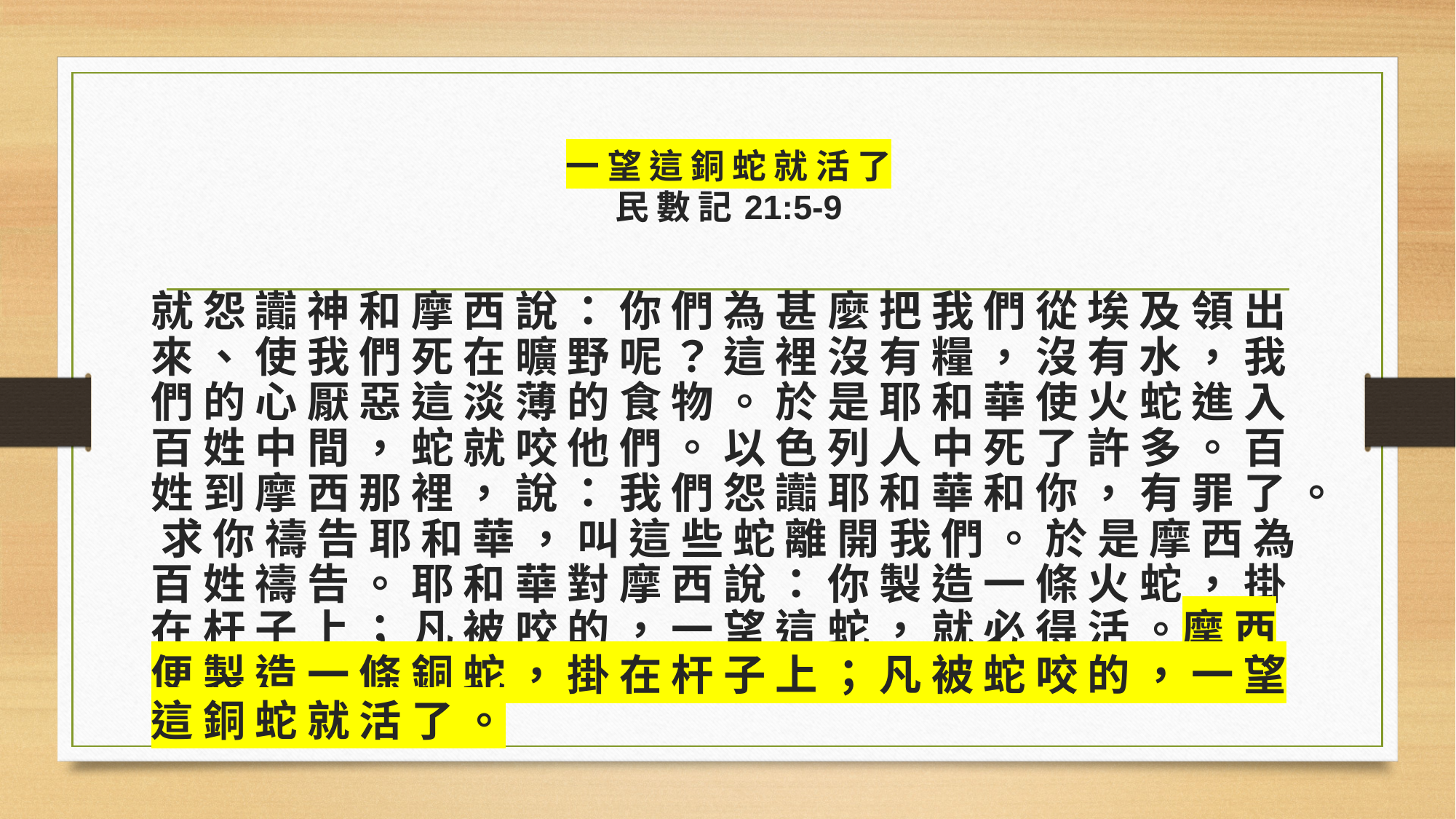

# 一 望 這 銅 蛇 就 活 了 民 數 記 21:5-9
就 怨 讟 神 和 摩 西 說 ： 你 們 為 甚 麼 把 我 們 從 埃 及 領 出 來 、 使 我 們 死 在 曠 野 呢 ？ 這 裡 沒 有 糧 ， 沒 有 水 ， 我 們 的 心 厭 惡 這 淡 薄 的 食 物 。 於 是 耶 和 華 使 火 蛇 進 入 百 姓 中 間 ， 蛇 就 咬 他 們 。 以 色 列 人 中 死 了 許 多 。 百 姓 到 摩 西 那 裡 ， 說 ： 我 們 怨 讟 耶 和 華 和 你 ， 有 罪 了 。 求 你 禱 告 耶 和 華 ， 叫 這 些 蛇 離 開 我 們 。 於 是 摩 西 為 百 姓 禱 告 。 耶 和 華 對 摩 西 說 ： 你 製 造 一 條 火 蛇 ， 掛 在 杆 子 上 ； 凡 被 咬 的 ， 一 望 這 蛇 ， 就 必 得 活 。摩 西 便 製 造 一 條 銅 蛇 ， 掛 在 杆 子 上 ； 凡 被 蛇 咬 的 ， 一 望 這 銅 蛇 就 活 了 。